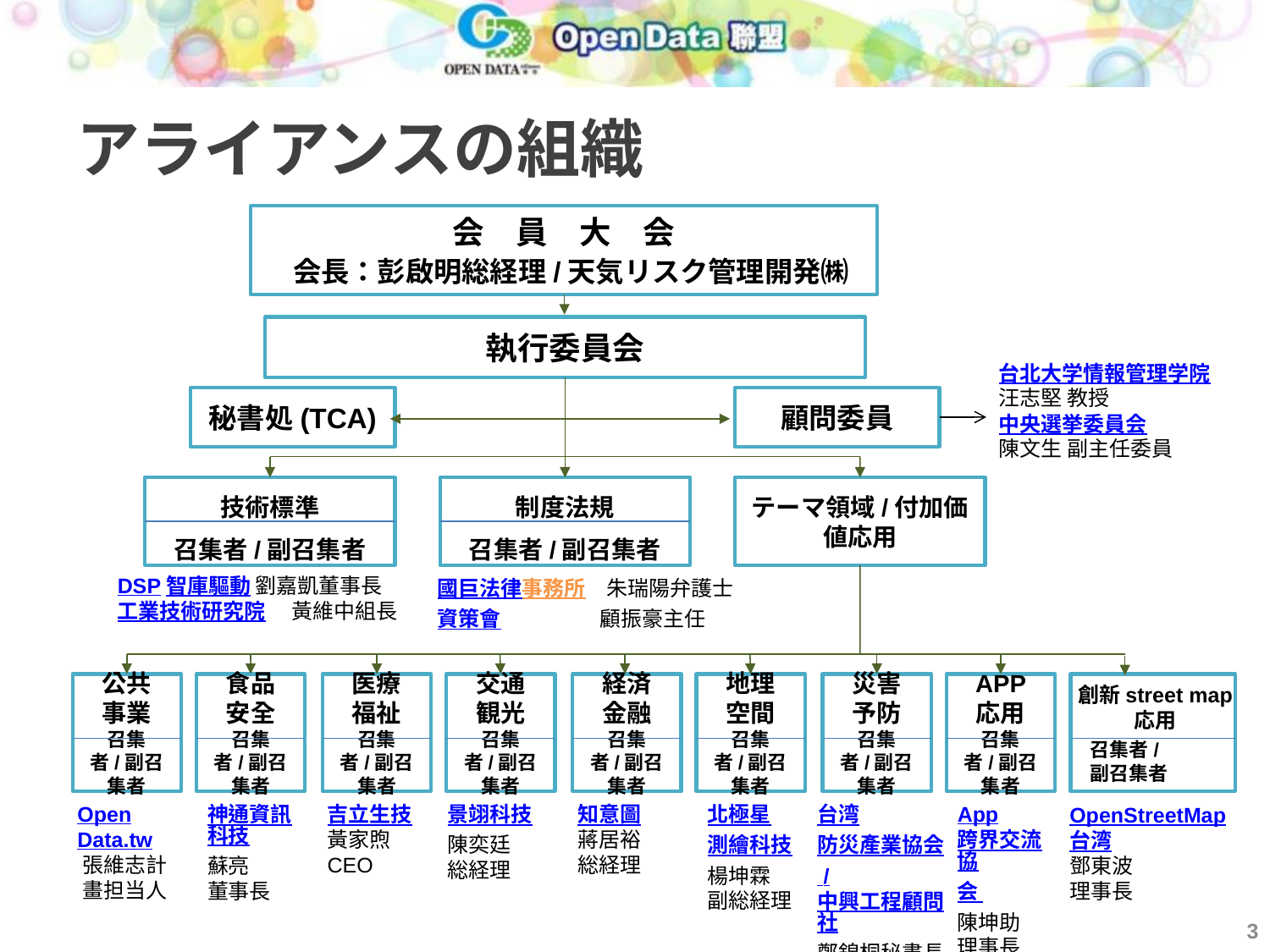

# アライアンスの組織
会　員　大　会
 会長：彭啟明総経理/天気リスク管理開発㈱
執行委員会
台北大学情報管理学院
汪志堅 教授
中央選挙委員会
陳文生 副主任委員
秘書処(TCA)
顧問委員
技術標準
召集者/副召集者
制度法規
召集者/副召集者
テーマ領域/付加価値応用
DSP智庫驅動 劉嘉凱董事長
工業技術研究院 　黃維中組長
國巨法律事務所　朱瑞陽弁護士
資策會　                顧振豪主任
公共
事業
召集者/副召集者
食品
安全
召集者/副召集者
医療
福祉
召集者/副召集者
経済
金融
召集者/副召集者
交通
観光
召集者/副召集者
地理
空間
召集者/副召集者
災害
予防
召集者/副召集者
APP
応用
召集者/副召集者

創新street map
応用
召集者/
副召集者
Open
Data.tw
張維志計畫担当人
神通資訊科技
蘇亮
董事長
吉立生技
黃家煦
CEO
景翊科技
陳奕廷
総経理
知意圖
蔣居裕
総経理
北極星
測繪科技
楊坤霖
副総経理
台湾防災產業協会
 /中興工程顧問社
鄭錦桐秘書長/副主任
App跨界交流協会
陳坤助
理事長
OpenStreetMap 台湾
鄧東波
理事長
3